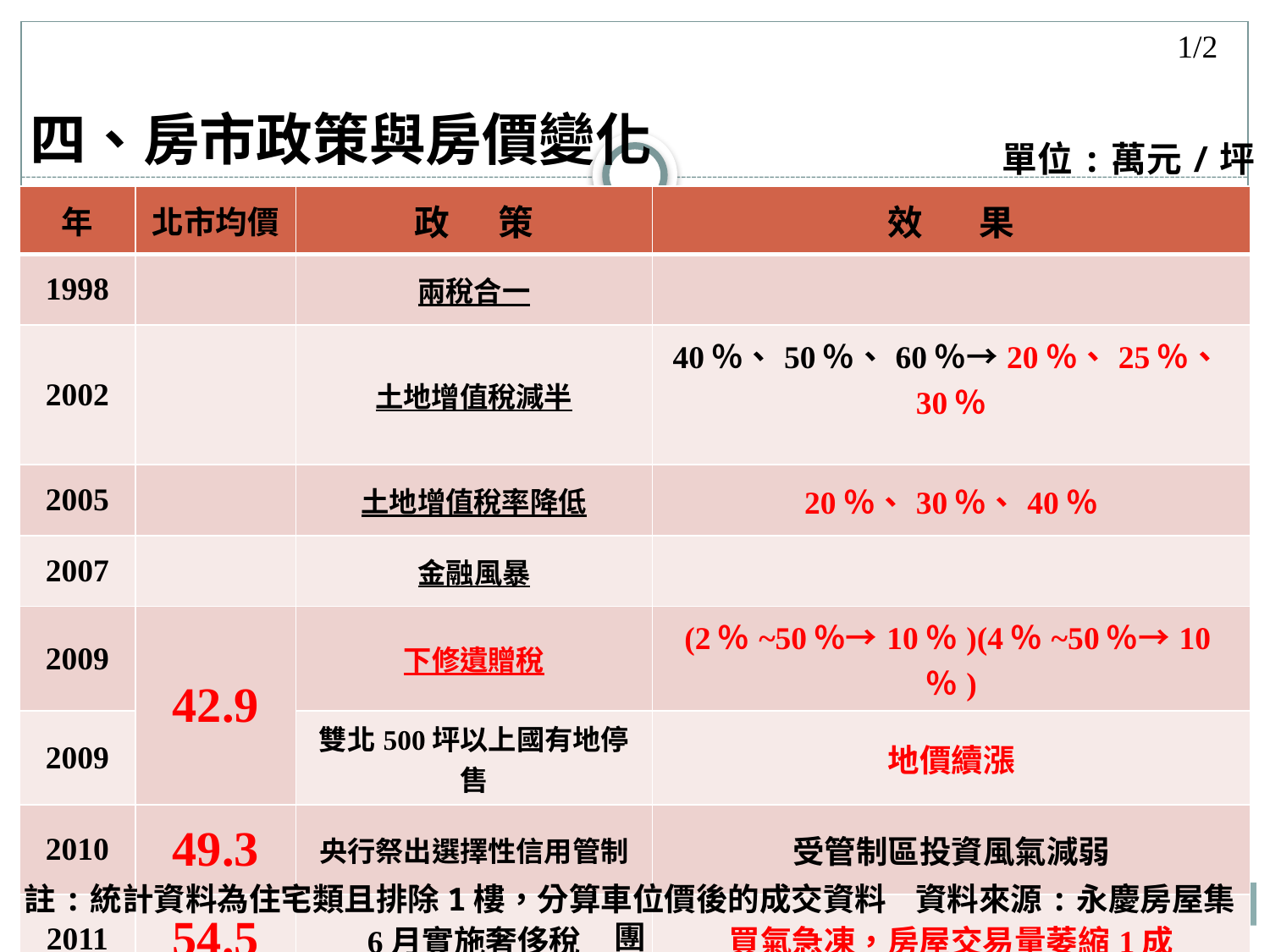

1/2
# 四、房市政策與房價變化
單位:萬元/坪

| 年 | 北市均價 | 政 策 | 效 果 |
| --- | --- | --- | --- |
| 1998 |  | 兩稅合一 |  |
| 2002 |  | 土地增值稅減半 | 40％、50％、60％→20％、25％、30％ |
| 2005 |  | 土地增值稅率降低 | 20％、30％、40％ |
| 2007 |  | 金融風暴 |  |
| 2009 | 42.9 | 下修遺贈稅 | (2％~50％→10％)(4％~50％→10％) |
| 2009 |  | 雙北500坪以上國有地停售 | 地價續漲 |
| 2010 | 49.3 | 央行祭出選擇性信用管制 | 受管制區投資風氣減弱 |
| 2011 | 54.5 | 6月實施奢侈稅 | 買氣急凍，房屋交易量萎縮1成 |
註:統計資料為住宅類且排除1樓，分算車位價後的成交資料    資料來源:永慶房屋集團